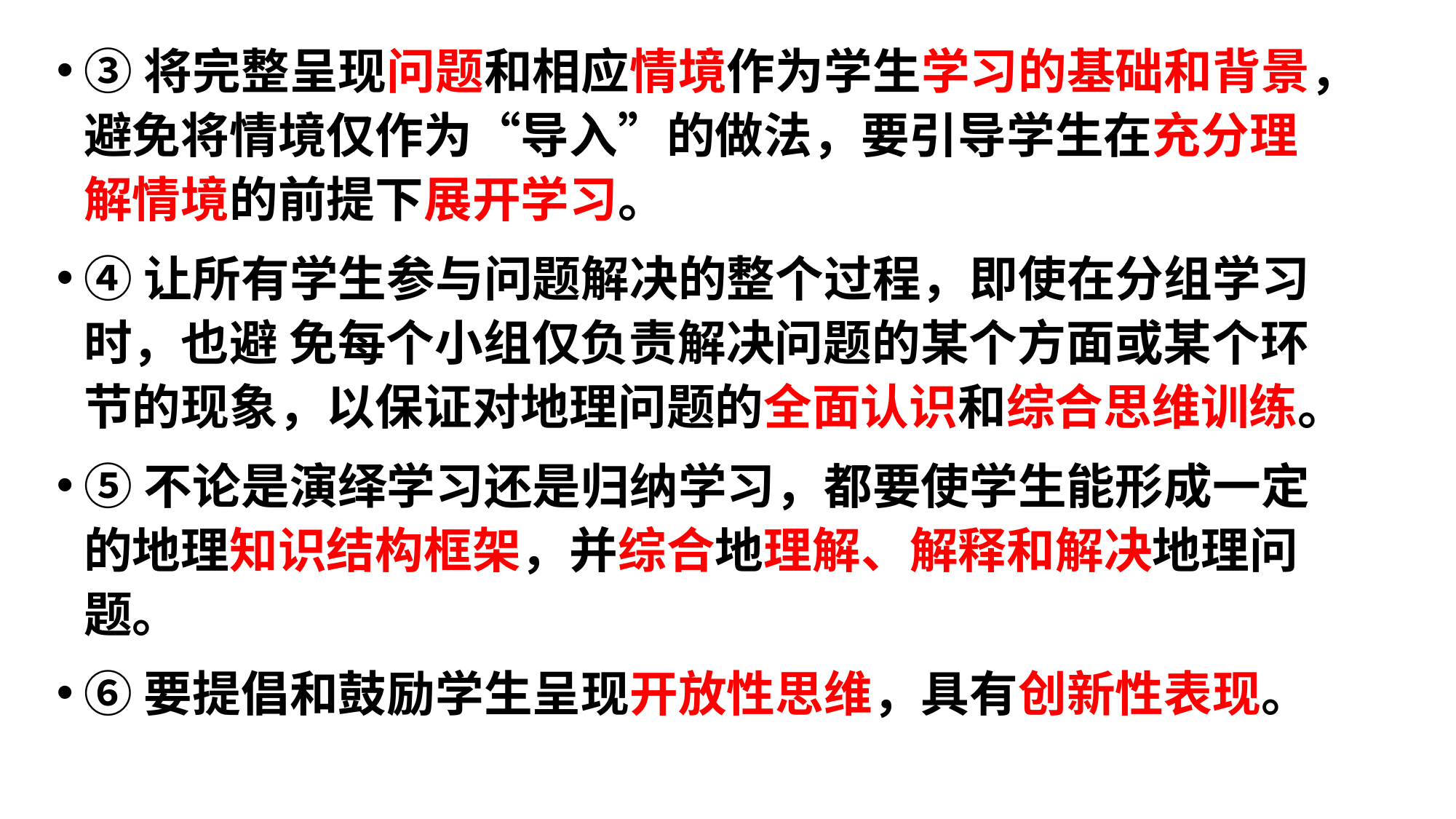

③将完整呈现问题和相应情境作为学生学习的基础和背景，避免将情境仅作为“导入”的做法，要引导学生在充分理解情境的前提下展开学习。
④让所有学生参与问题解决的整个过程，即使在分组学习时，也避 免每个小组仅负责解决问题的某个方面或某个环节的现象，以保证对地理问题的全面认识和综合思维训练。
⑤不论是演绎学习还是归纳学习，都要使学生能形成一定的地理知识结构框架，并综合地理解、解释和解决地理问题。
⑥要提倡和鼓励学生呈现开放性思维，具有创新性表现。